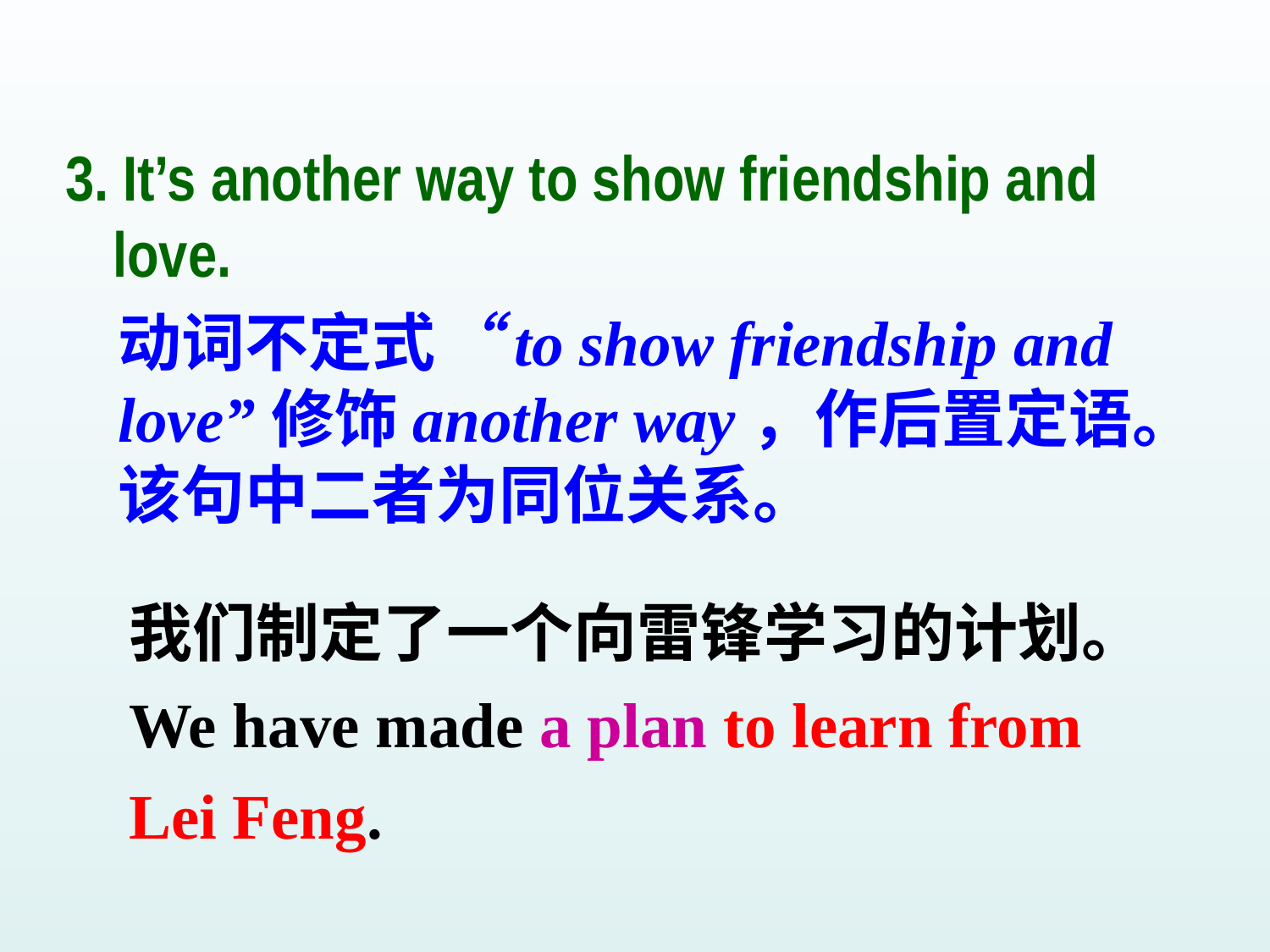

3. It’s another way to show friendship and love.
动词不定式“to show friendship and love”修饰another way，作后置定语。该句中二者为同位关系。
我们制定了一个向雷锋学习的计划。 We have made a plan to learn from Lei Feng.